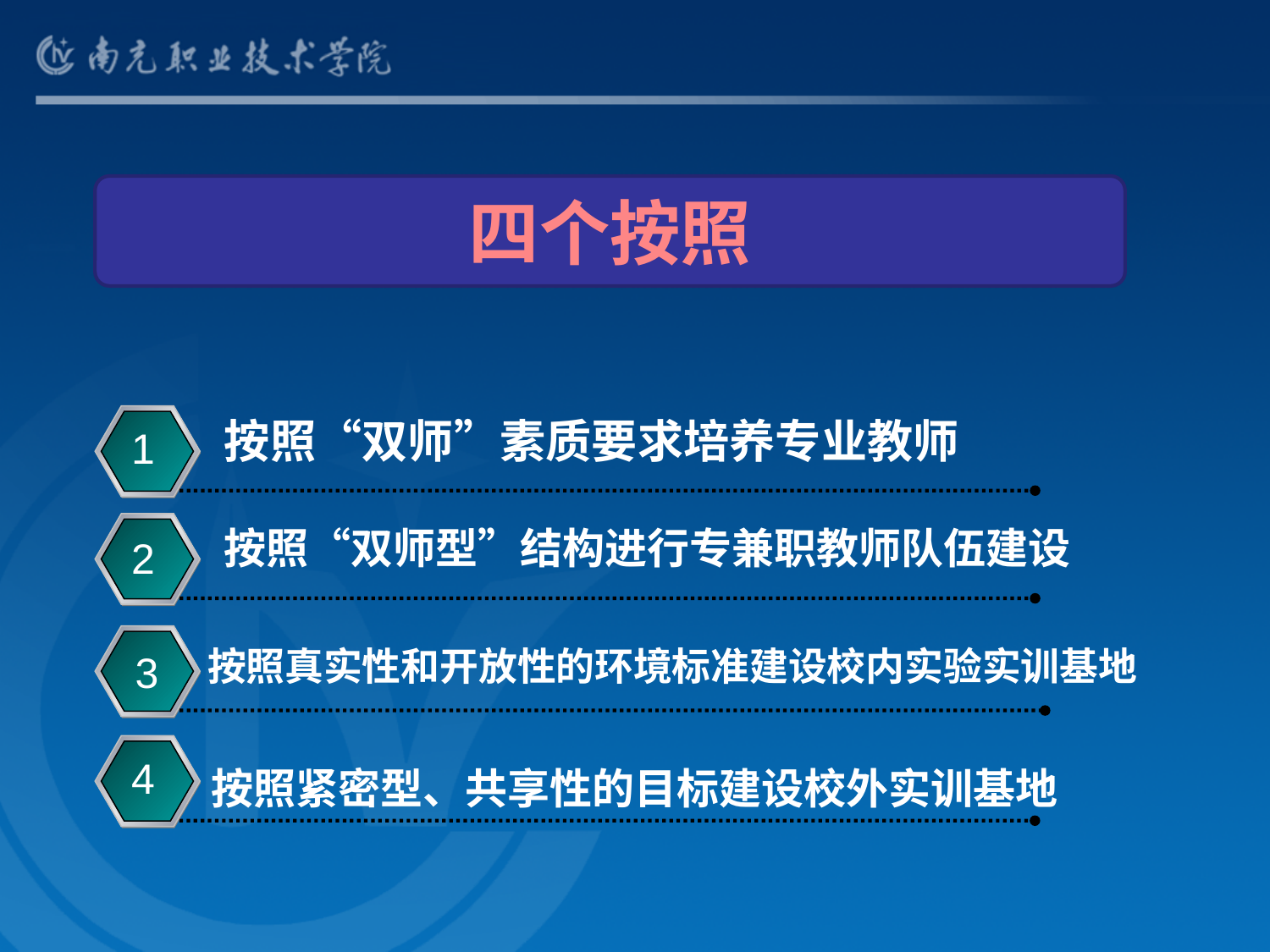

四个按照

按照“双师”素质要求培养专业教师
1

按照“双师型”结构进行专兼职教师队伍建设
2

按照真实性和开放性的环境标准建设校内实验实训基地

3

A
4
按照紧密型、共享性的目标建设校外实训基地